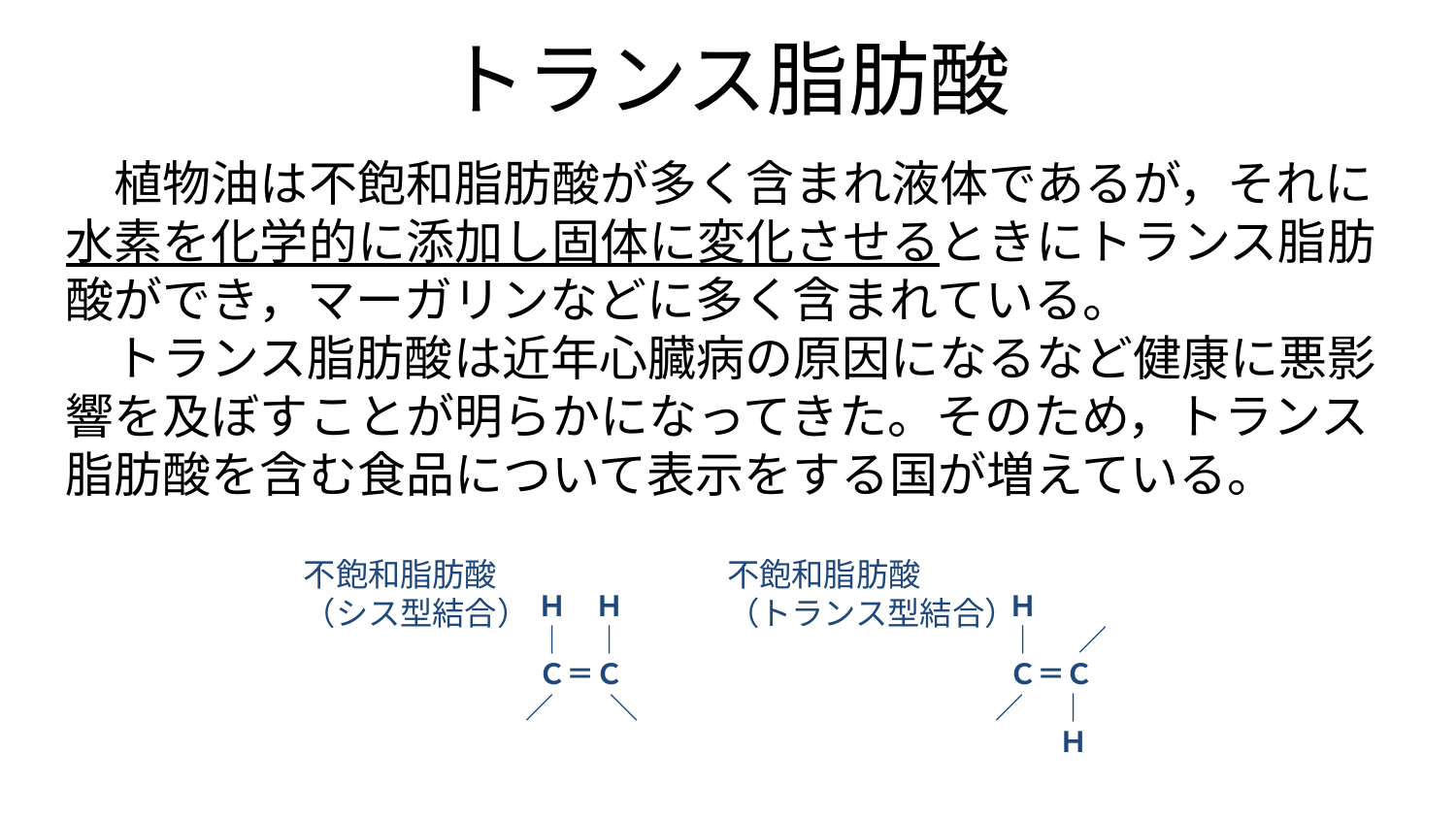

# トランス脂肪酸
　植物油は不飽和脂肪酸が多く含まれ液体であるが，それに水素を化学的に添加し固体に変化させるときにトランス脂肪酸ができ，マーガリンなどに多く含まれている。
　トランス脂肪酸は近年心臓病の原因になるなど健康に悪影響を及ぼすことが明らかになってきた。そのため，トランス脂肪酸を含む食品について表示をする国が増えている。
不飽和脂肪酸
（シス型結合）
不飽和脂肪酸
（トランス型結合）
 Ｈ　Ｈ
 ｜　｜
 Ｃ＝Ｃ
／　　＼
 Ｈ
 ｜　  ／
 Ｃ＝Ｃ
／　 ｜
　　 Ｈ